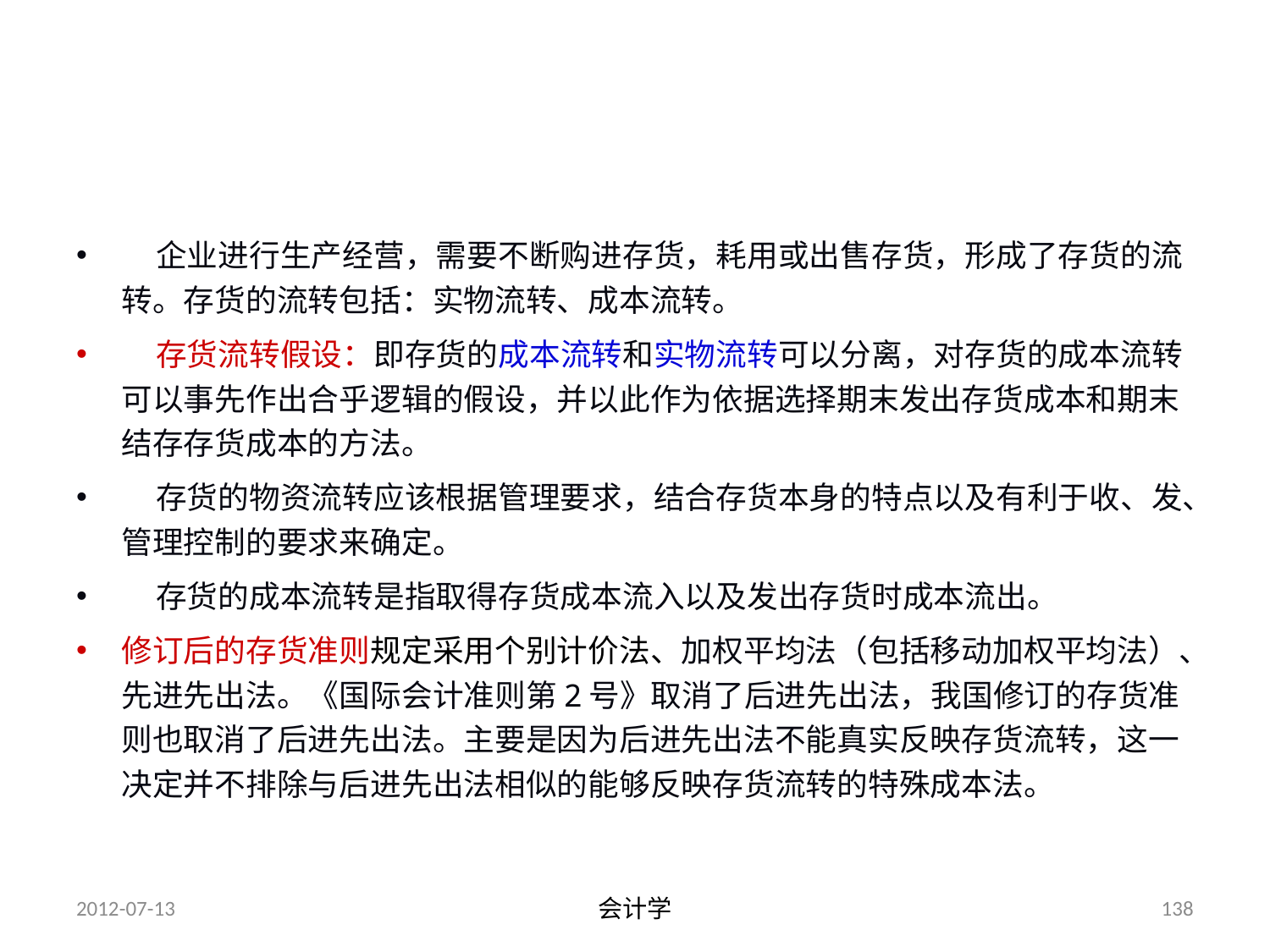

# 三、存货发出的计价方法（P.100）
    企业进行生产经营，需要不断购进存货，耗用或出售存货，形成了存货的流转。存货的流转包括：实物流转、成本流转。
    存货流转假设：即存货的成本流转和实物流转可以分离，对存货的成本流转可以事先作出合乎逻辑的假设，并以此作为依据选择期末发出存货成本和期末结存存货成本的方法。
    存货的物资流转应该根据管理要求，结合存货本身的特点以及有利于收、发、管理控制的要求来确定。
    存货的成本流转是指取得存货成本流入以及发出存货时成本流出。
修订后的存货准则规定采用个别计价法、加权平均法（包括移动加权平均法）、先进先出法。《国际会计准则第2号》取消了后进先出法，我国修订的存货准则也取消了后进先出法。主要是因为后进先出法不能真实反映存货流转，这一决定并不排除与后进先出法相似的能够反映存货流转的特殊成本法。
2012-07-13
会计学
138